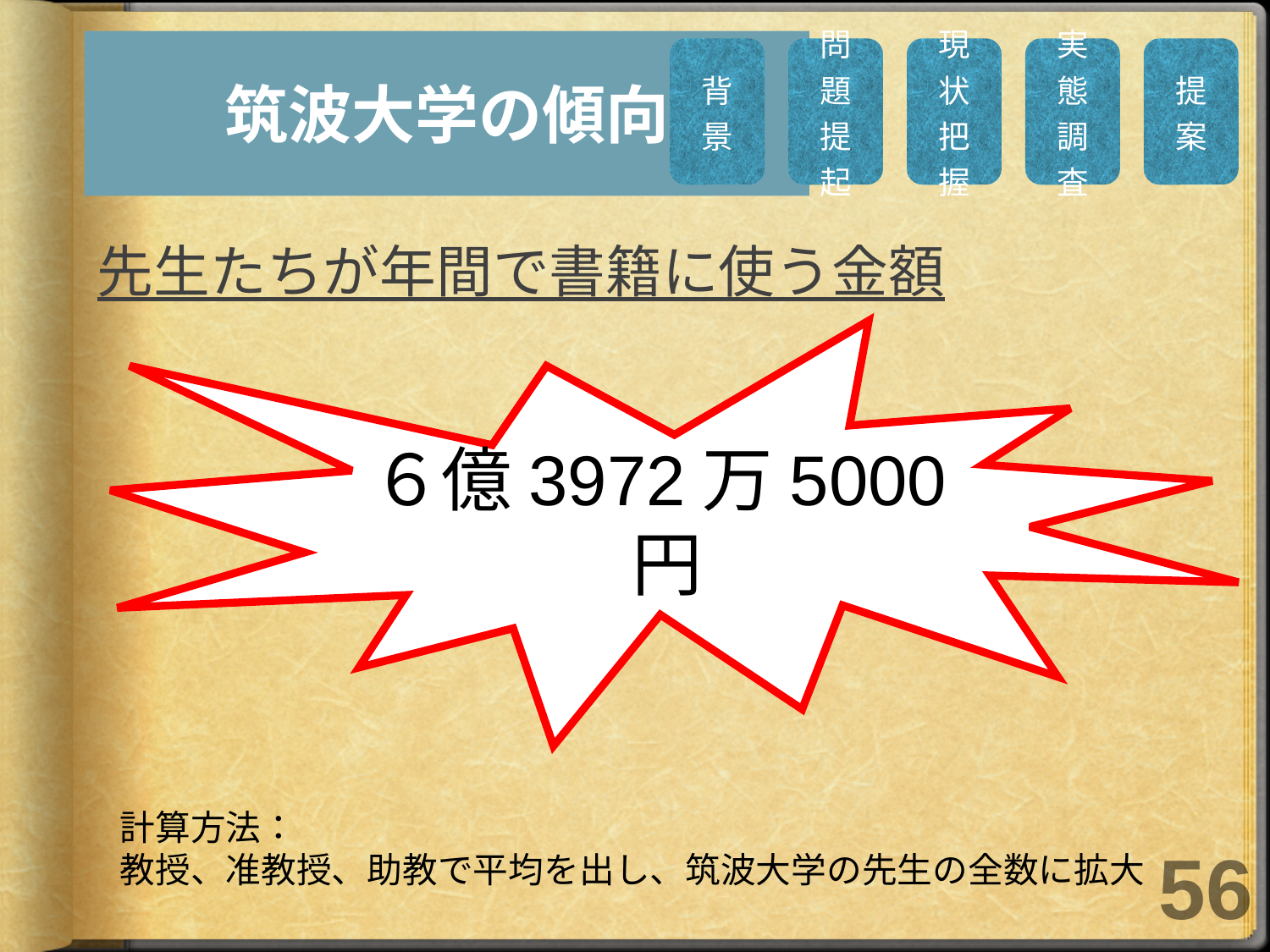

背景
問題提起
現状把握
実態調査
提案
筑波大学の傾向
先生たちが年間で書籍に使う金額

６億3972万5000円
計算方法：
教授、准教授、助教で平均を出し、筑波大学の先生の全数に拡大
56